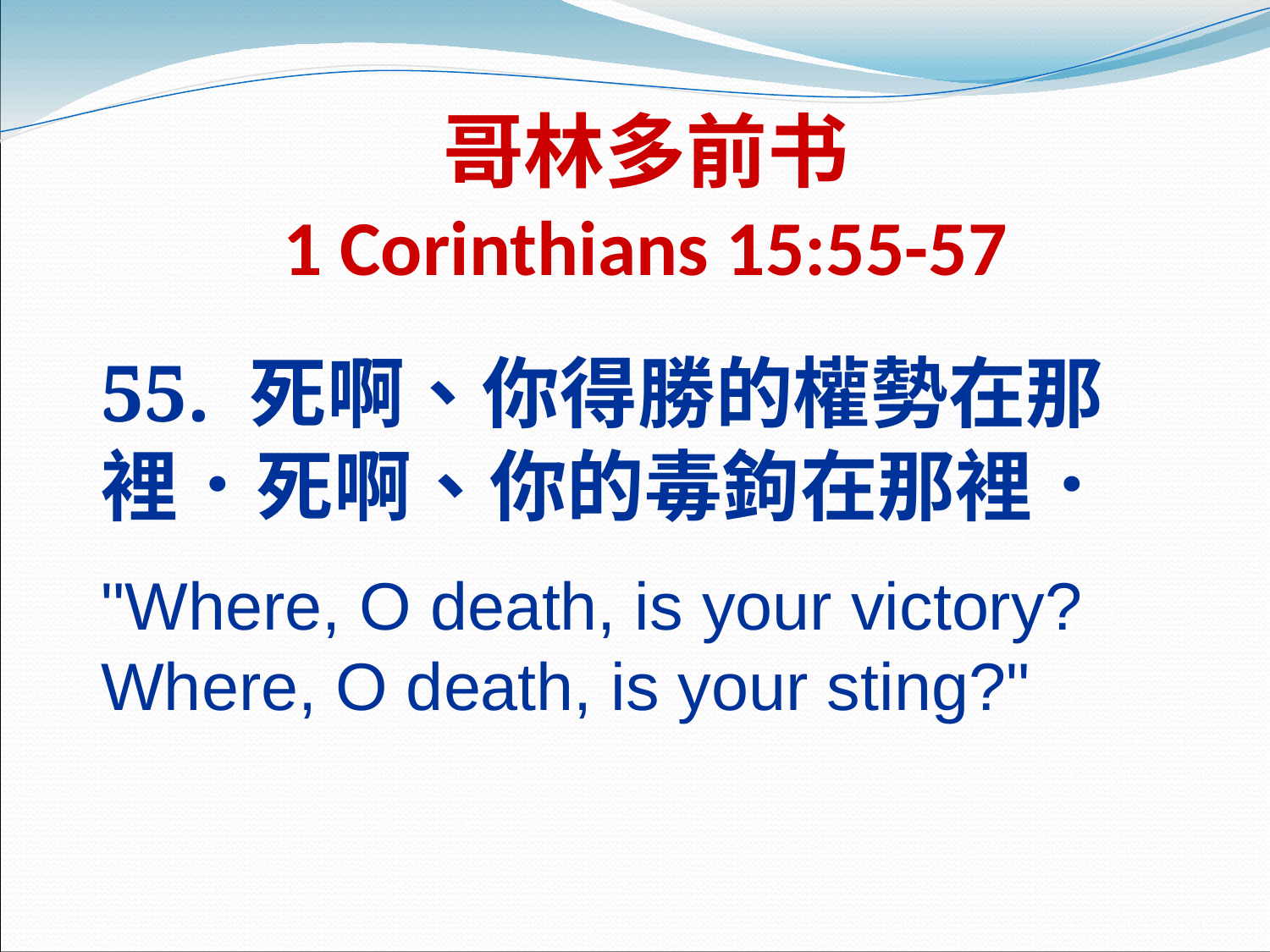

# 哥林多前书 1 Corinthians 15:55-57
55. 死啊、你得勝的權勢在那裡．死啊、你的毒鉤在那裡．

"Where, O death, is your victory? Where, O death, is your sting?"